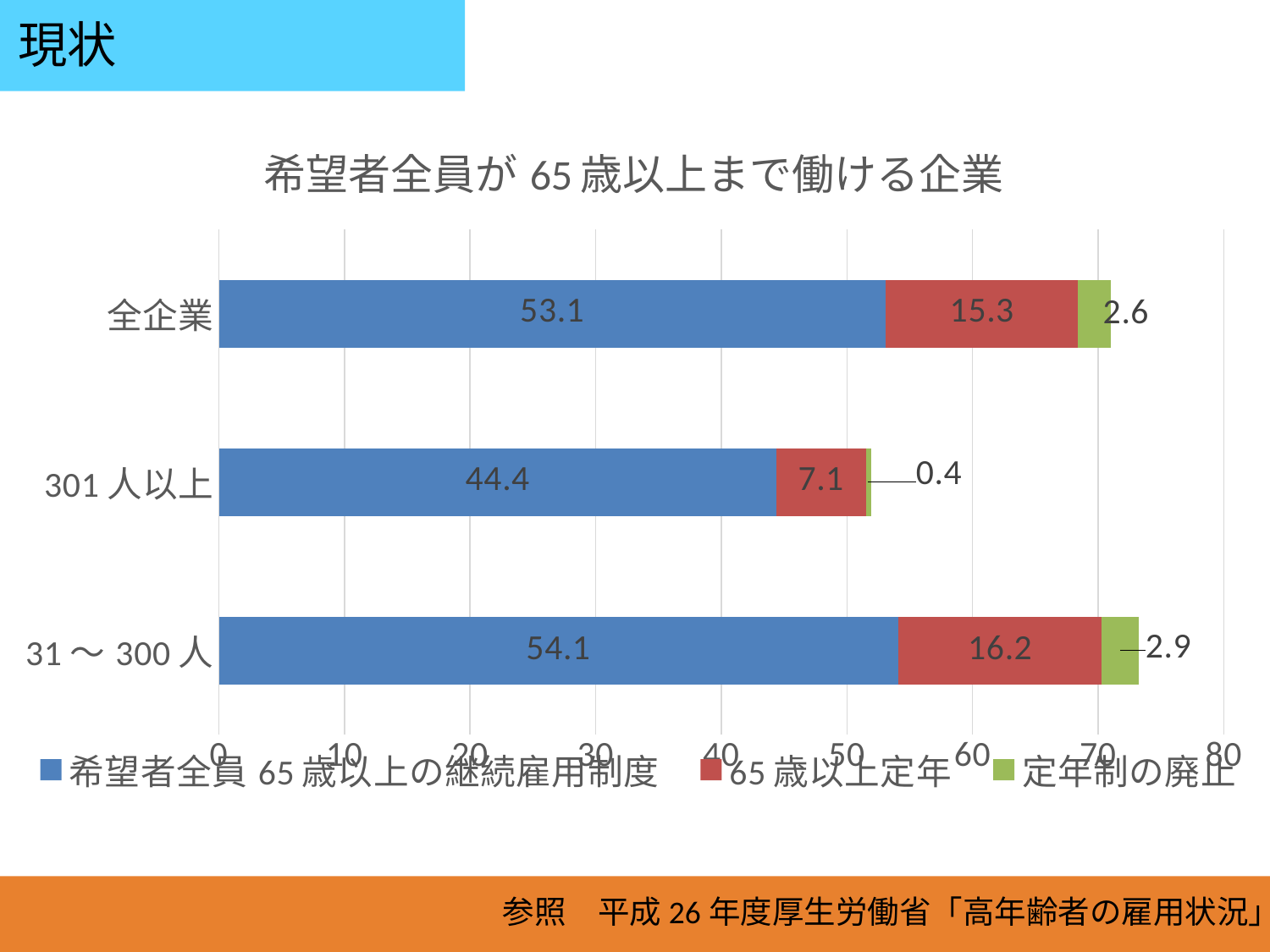

現状

### Chart: 希望者全員が65歳以上まで働ける企業

| Category | 希望者全員65歳以上の継続雇用制度 | 65歳以上定年 | 定年制の廃止 |
|---|---|---|---|
| 31～300人 | 54.1 | 16.2 | 2.9 |
| 301人以上 | 44.4 | 7.1 | 0.4 |
| 全企業 | 53.1 | 15.3 | 2.6 |
参照　平成26年度厚生労働省「高年齢者の雇用状況」